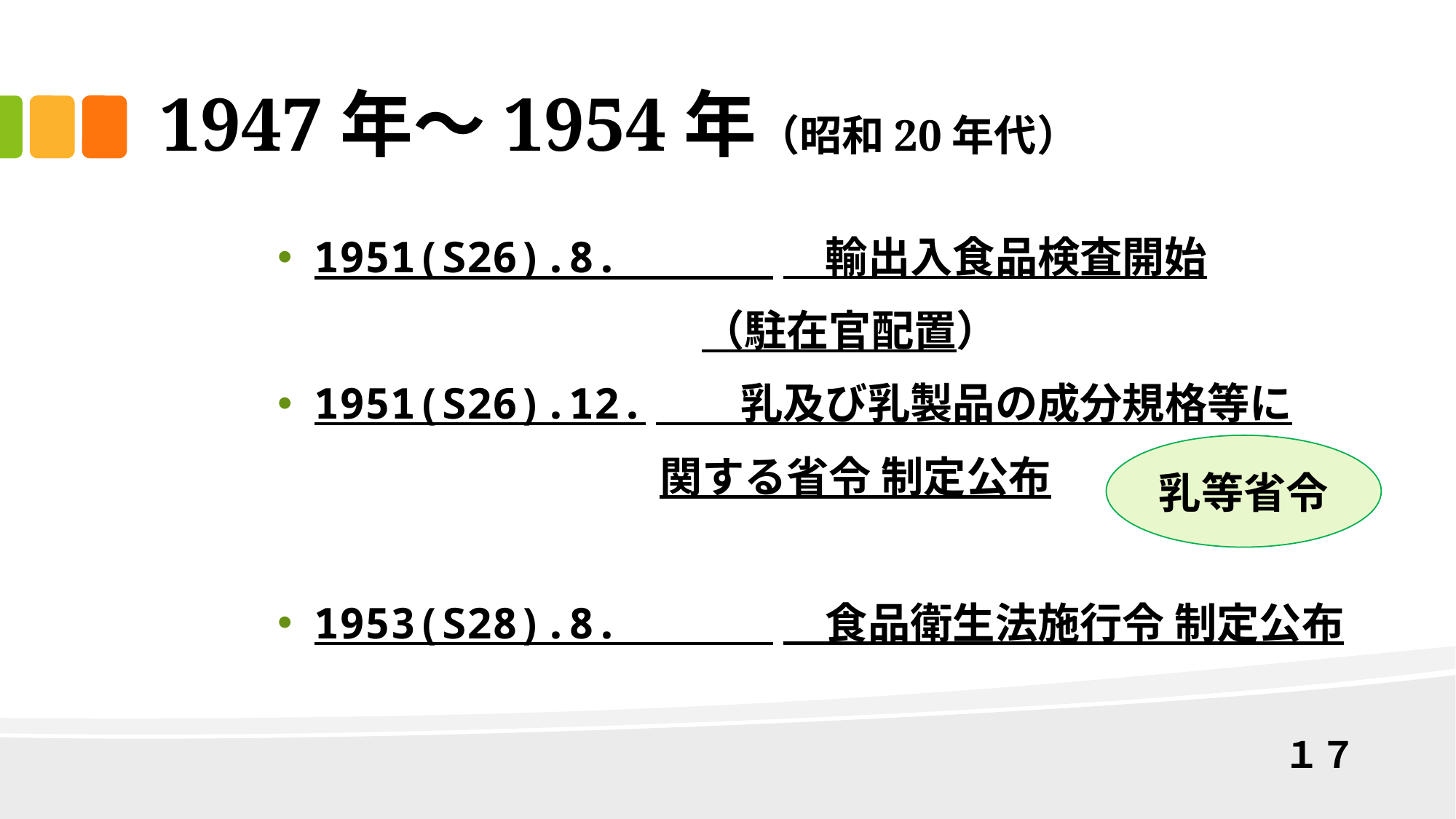

# 1947年～1954年（昭和20年代）
1951(S26).8.      　輸出入食品検査開始
　　　　　　　　　　（駐在官配置）
1951(S26).12.　　乳及び乳製品の成分規格等に
　　　　　　　　　関する省令 制定公布

1953(S28).8.      　食品衛生法施行令 制定公布
乳等省令
１７